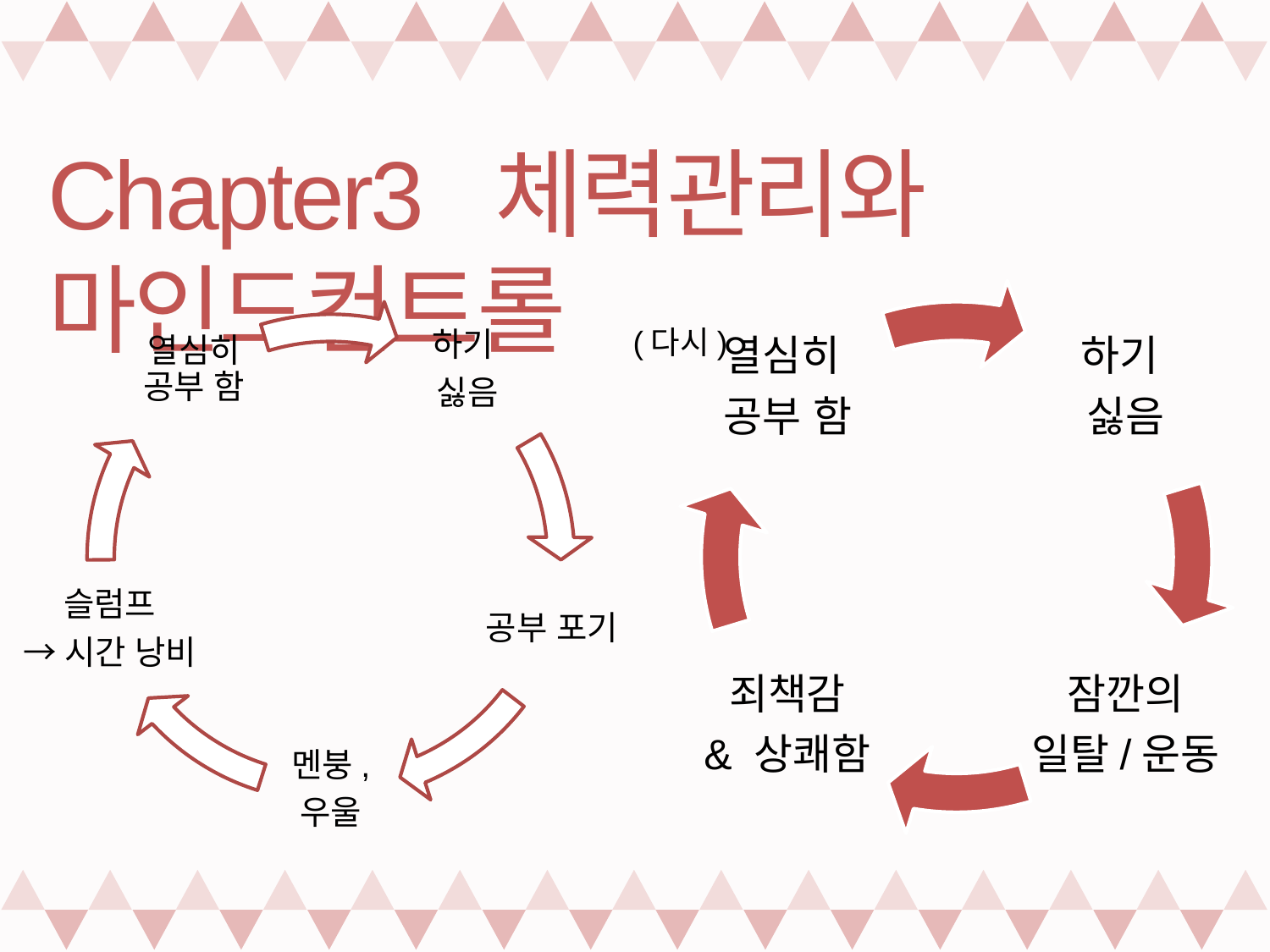

Chapter3  체력관리와 마인드컨트롤
하기
싫음
잠깐의
일탈/운동
죄책감
& 상쾌함
열심히
공부 함
하기
싫음
공부 포기
멘붕,
우울
슬럼프
→시간 낭비
열심히 공부 함
(다시)